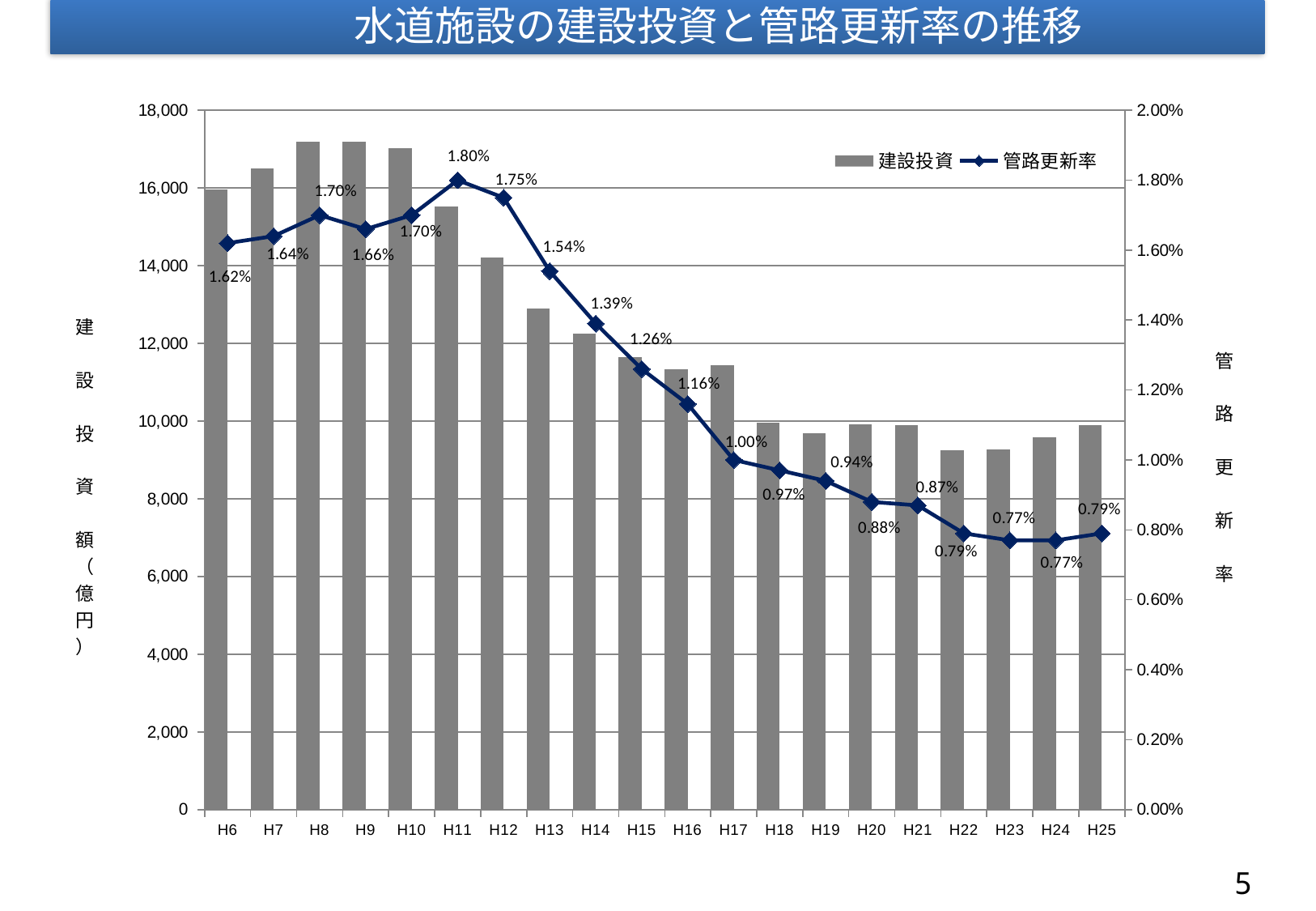

水道施設の建設投資と管路更新率の推移

### Chart

| Category | 建設投資 |  |  | 管路更新率 |
|---|---|---|---|---|
| H6 | 15970.0 | None | None | 0.0162 |
| H7 | 16507.0 | None | None | 0.0164 |
| H8 | 17193.0 | None | None | 0.017 |
| H9 | 17183.0 | None | None | 0.0166 |
| H10 | 17025.0 | None | None | 0.017 |
| H11 | 15528.0 | None | None | 0.018 |
| H12 | 14211.0 | None | None | 0.0175 |
| H13 | 12897.0 | None | None | 0.0154 |
| H14 | 12242.0 | None | None | 0.0139 |
| H15 | 11640.0 | None | None | 0.0126 |
| H16 | 11337.0 | None | None | 0.0116 |
| H17 | 11439.0 | None | None | 0.01 |
| H18 | 9962.0 | None | None | 0.0097 |
| H19 | 9682.0 | None | None | 0.0094 |
| H20 | 9914.0 | None | None | 0.0088 |
| H21 | 9887.0 | None | None | 0.0087 |
| H22 | 9245.0 | None | None | 0.0079 |
| H23 | 9262.0 | None | None | 0.0077 |
| H24 | 9575.0 | None | None | 0.0077 |
| H25 | 9886.0 | None | None | 0.0079 |
5